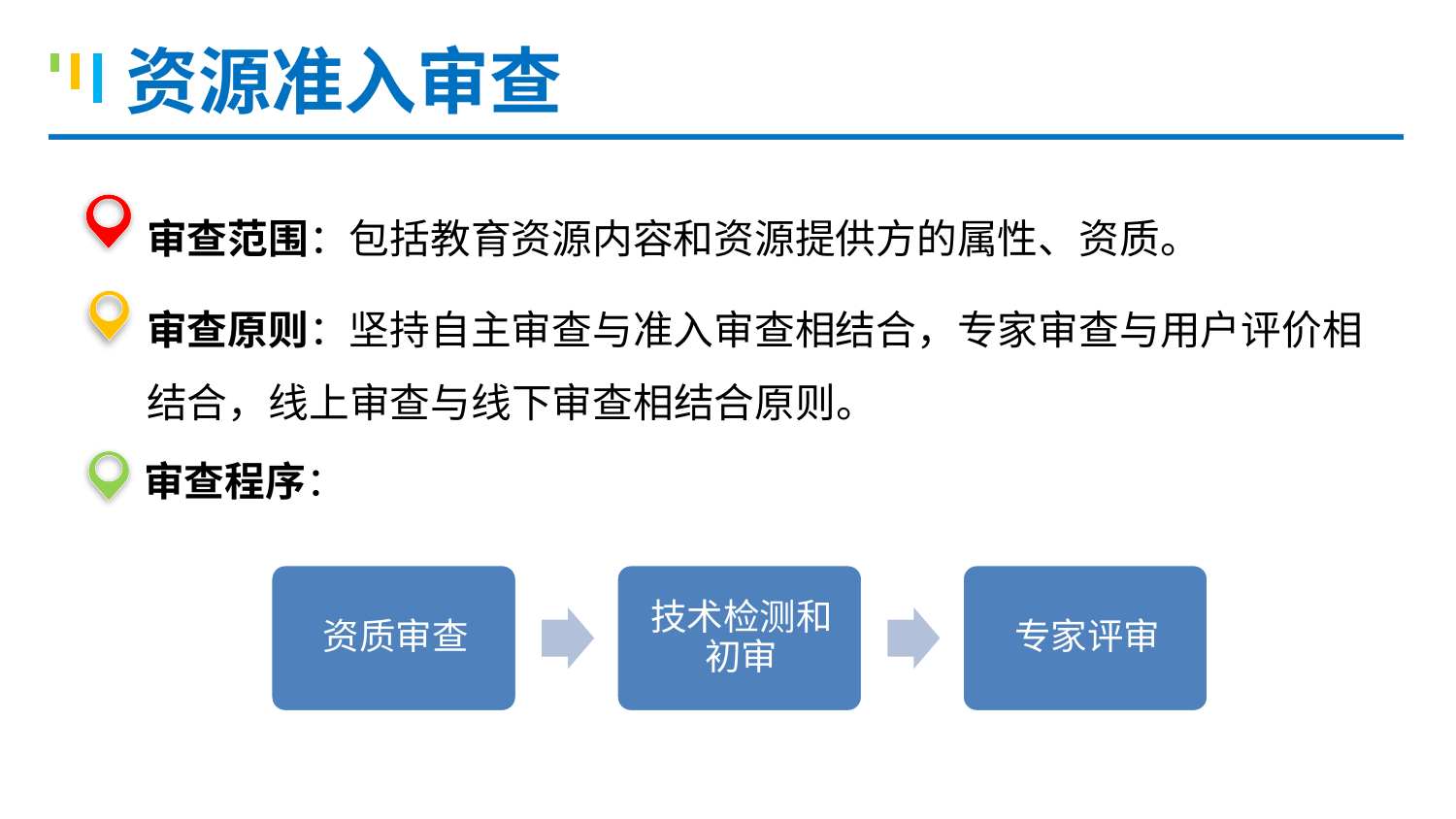

资源准入审查

审查范围：包括教育资源内容和资源提供方的属性、资质。

审查原则：坚持自主审查与准入审查相结合，专家审查与用户评价相结合，线上审查与线下审查相结合原则。

审查程序：

资质审查

技术检测和初审

专家评审